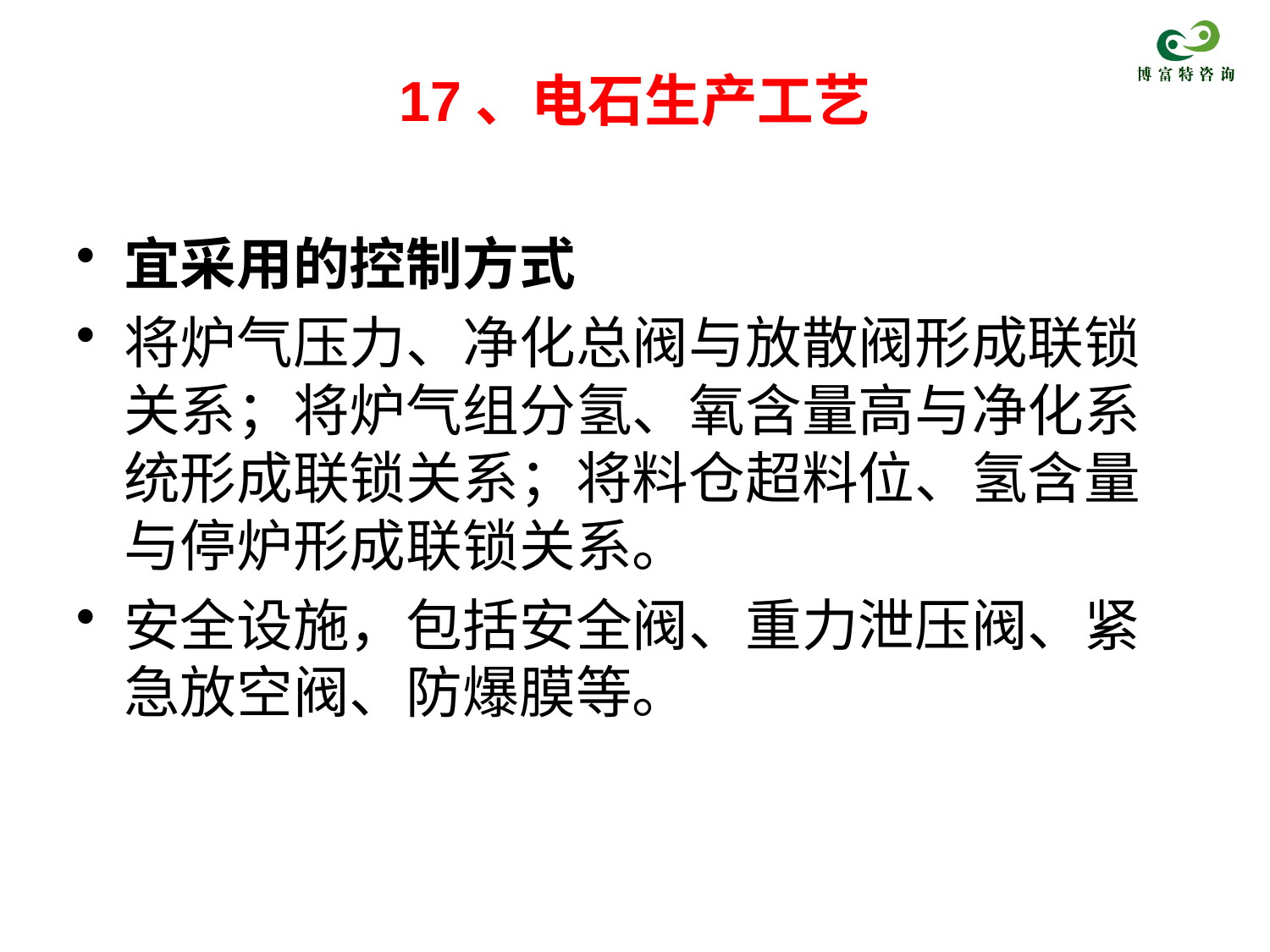

# 17、电石生产工艺
宜采用的控制方式
将炉气压力、净化总阀与放散阀形成联锁关系；将炉气组分氢、氧含量高与净化系统形成联锁关系；将料仓超料位、氢含量与停炉形成联锁关系。
安全设施，包括安全阀、重力泄压阀、紧急放空阀、防爆膜等。